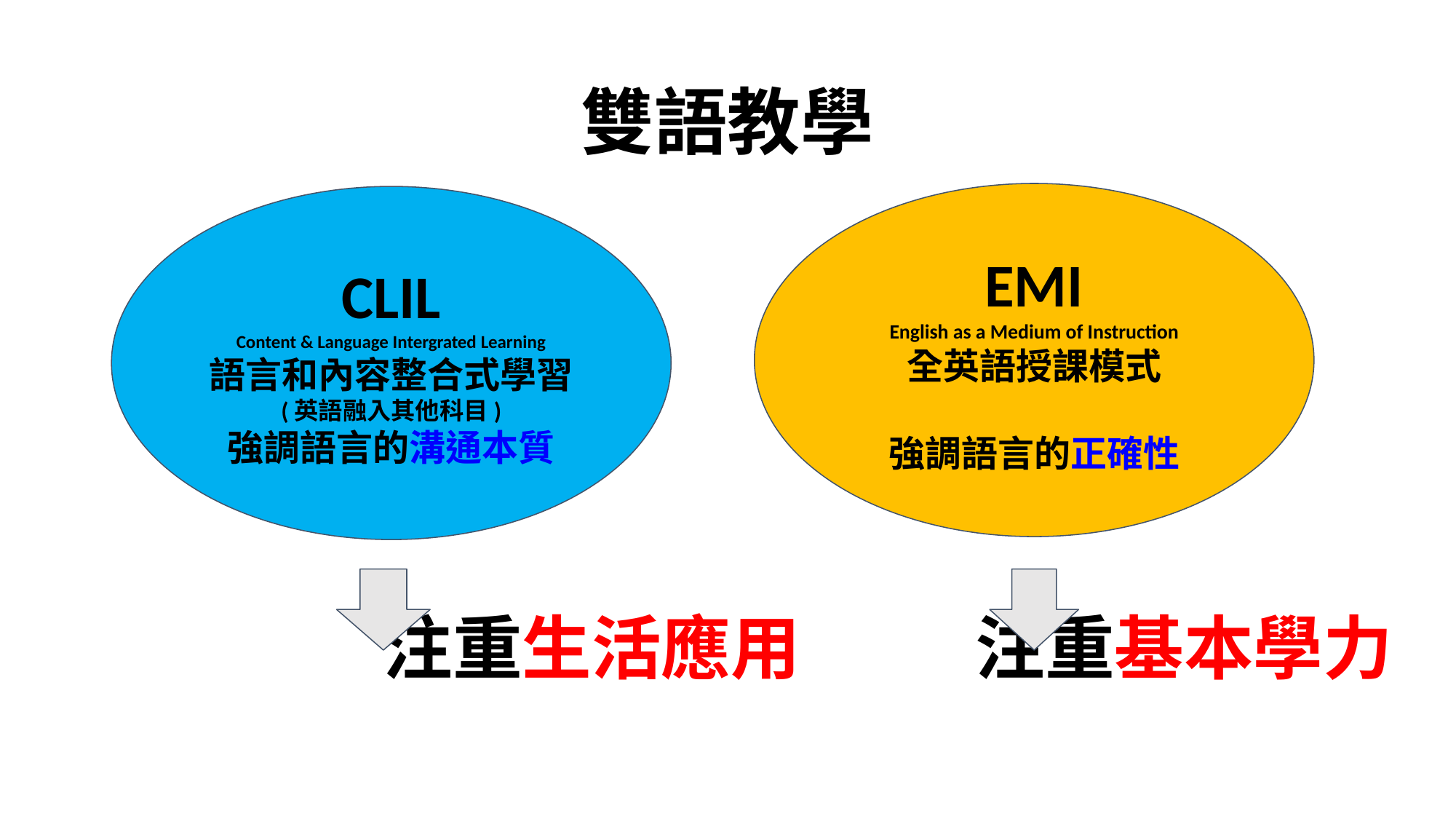

# 雙語教學
EMI
English as a Medium of Instruction
全英語授課模式

強調語言的正確性

   注重生活應用			         注重基本學力

CLIL
Content & Language Intergrated Learning
語言和內容整合式學習
(英語融入其他科目)
強調語言的溝通本質